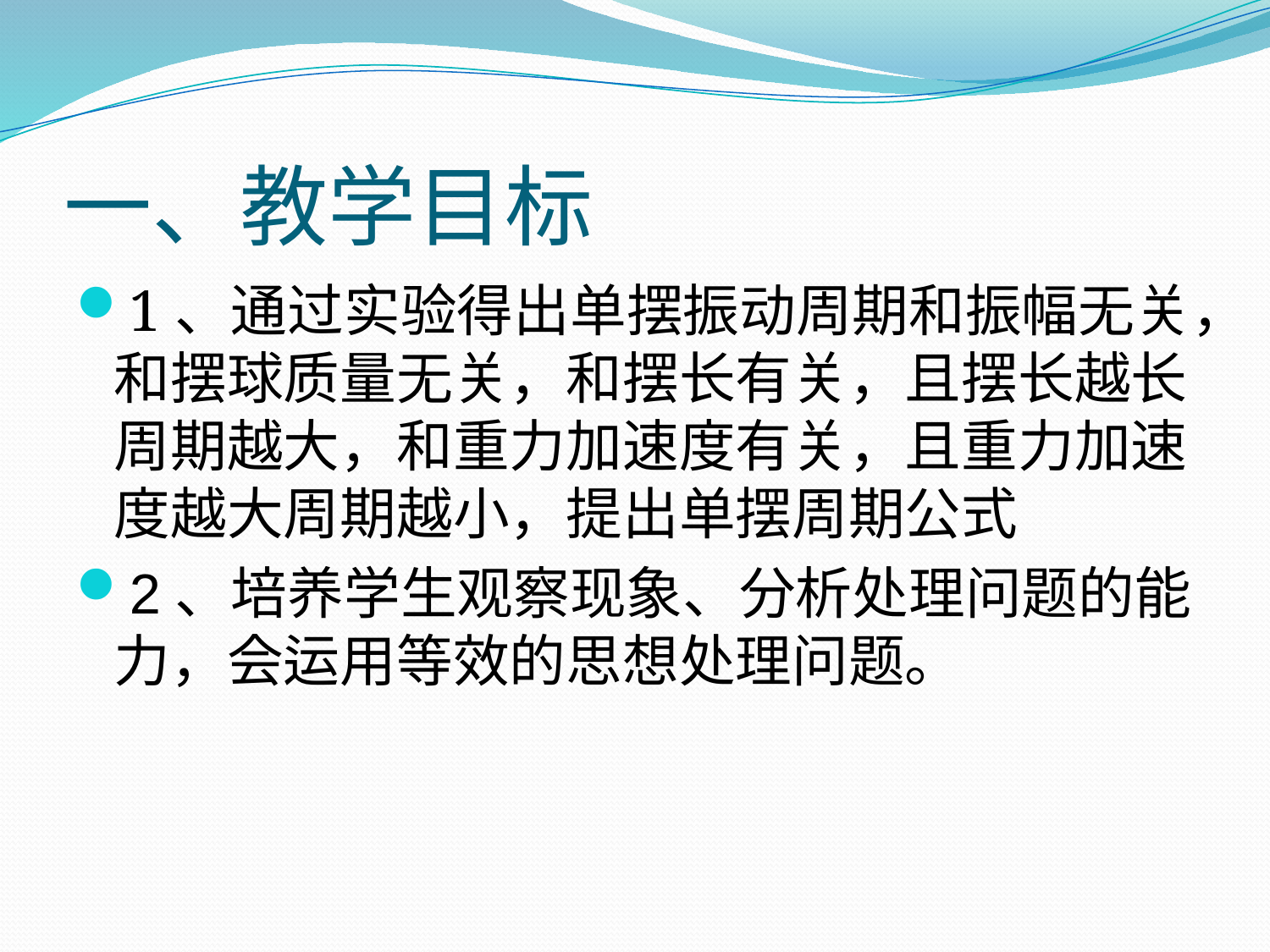

# 一、教学目标
1、通过实验得出单摆振动周期和振幅无关，和摆球质量无关，和摆长有关，且摆长越长周期越大，和重力加速度有关，且重力加速度越大周期越小，提出单摆周期公式
2、培养学生观察现象、分析处理问题的能力，会运用等效的思想处理问题。